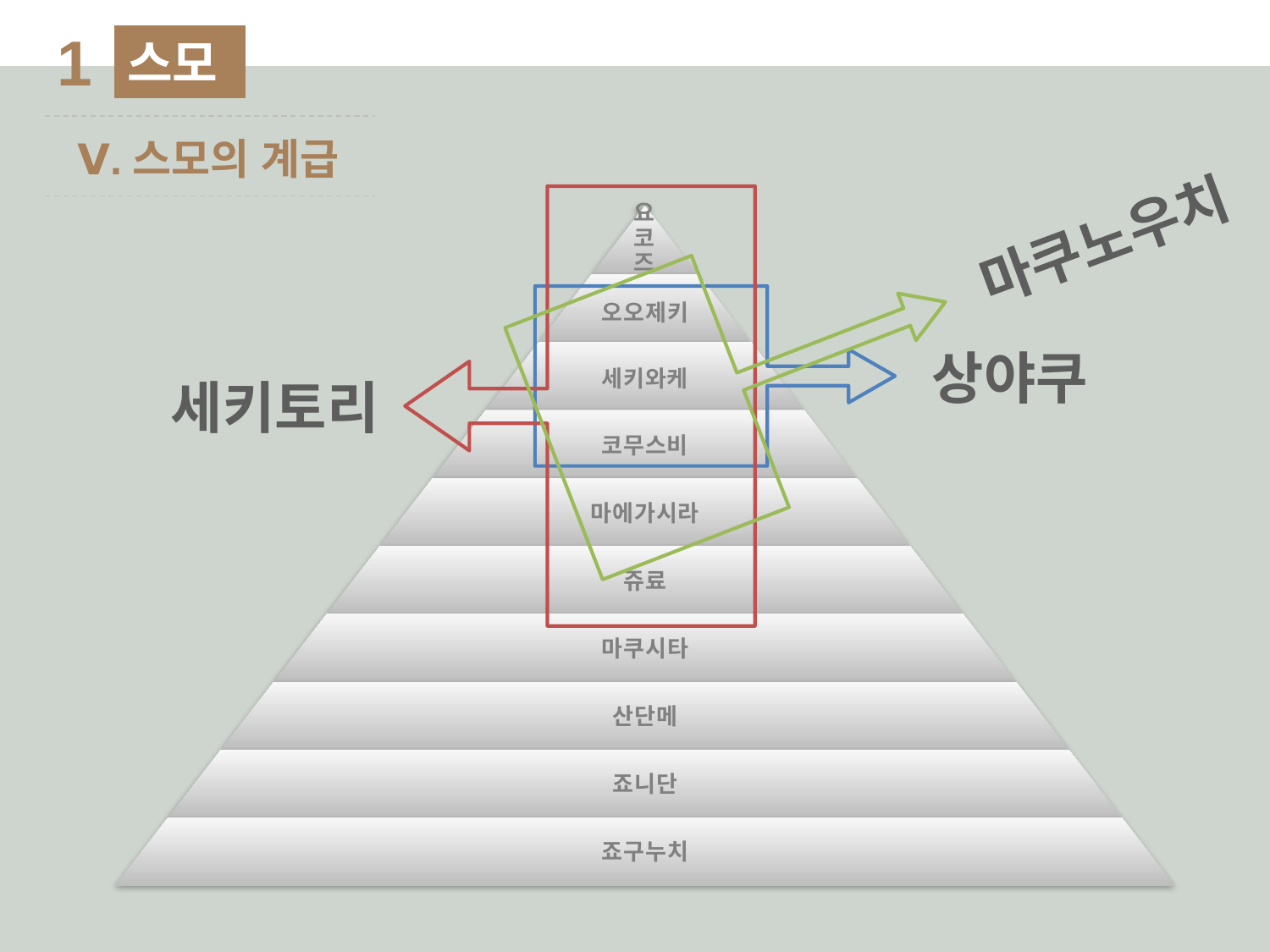

1
스모

Ⅴ.스모의 계급

세키토리
마쿠노우치

요코즈나
오오제키
세키와케
코무스비
마에가시라
쥬료
마쿠시타
산단메
죠니단
죠구누치

상야쿠